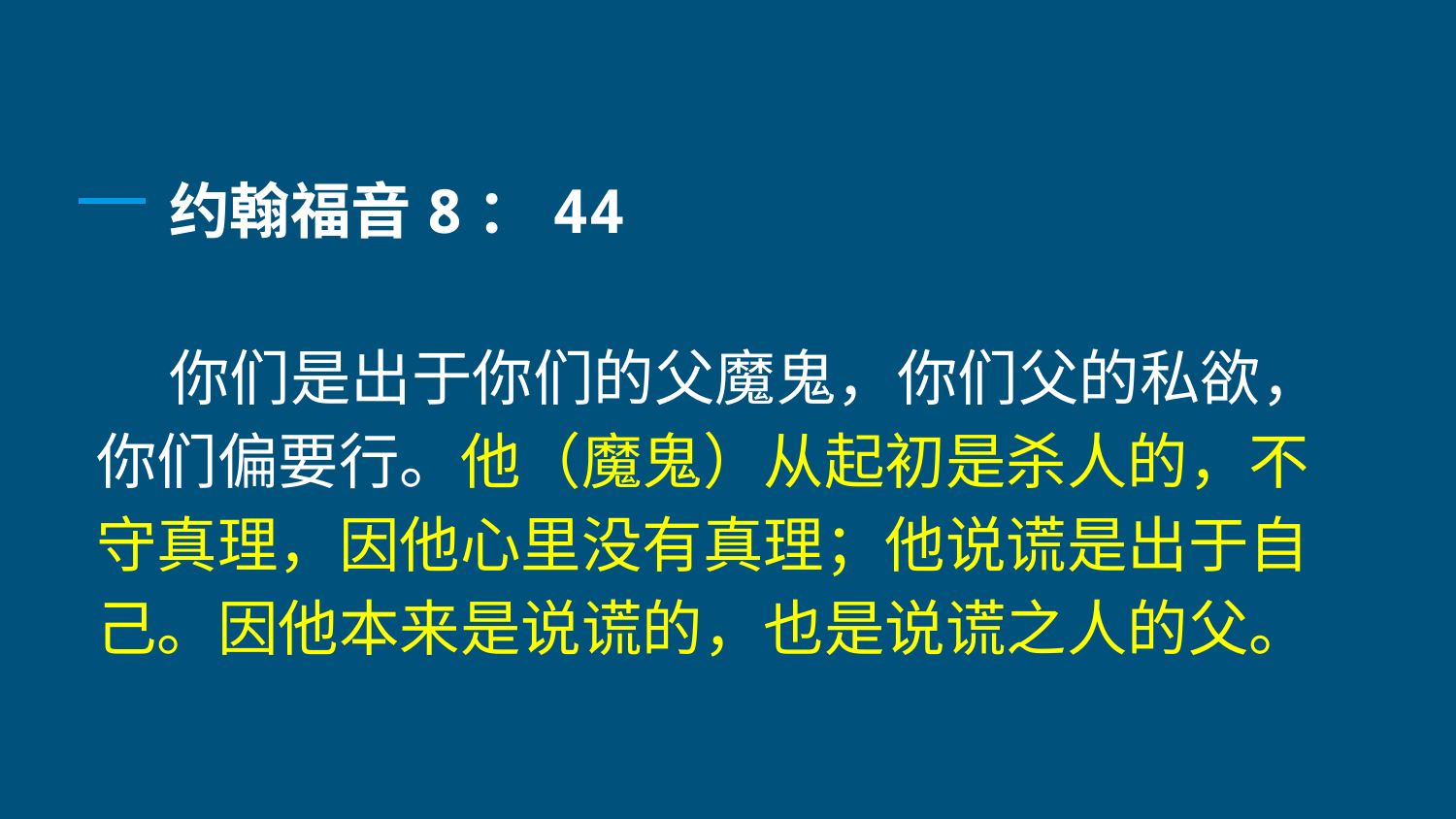

约翰福音8：44

你们是出于你们的父魔鬼，你们父的私欲，你们偏要行。他（魔鬼）从起初是杀人的，不守真理，因他心里没有真理；他说谎是出于自己。因他本来是说谎的，也是说谎之人的父。